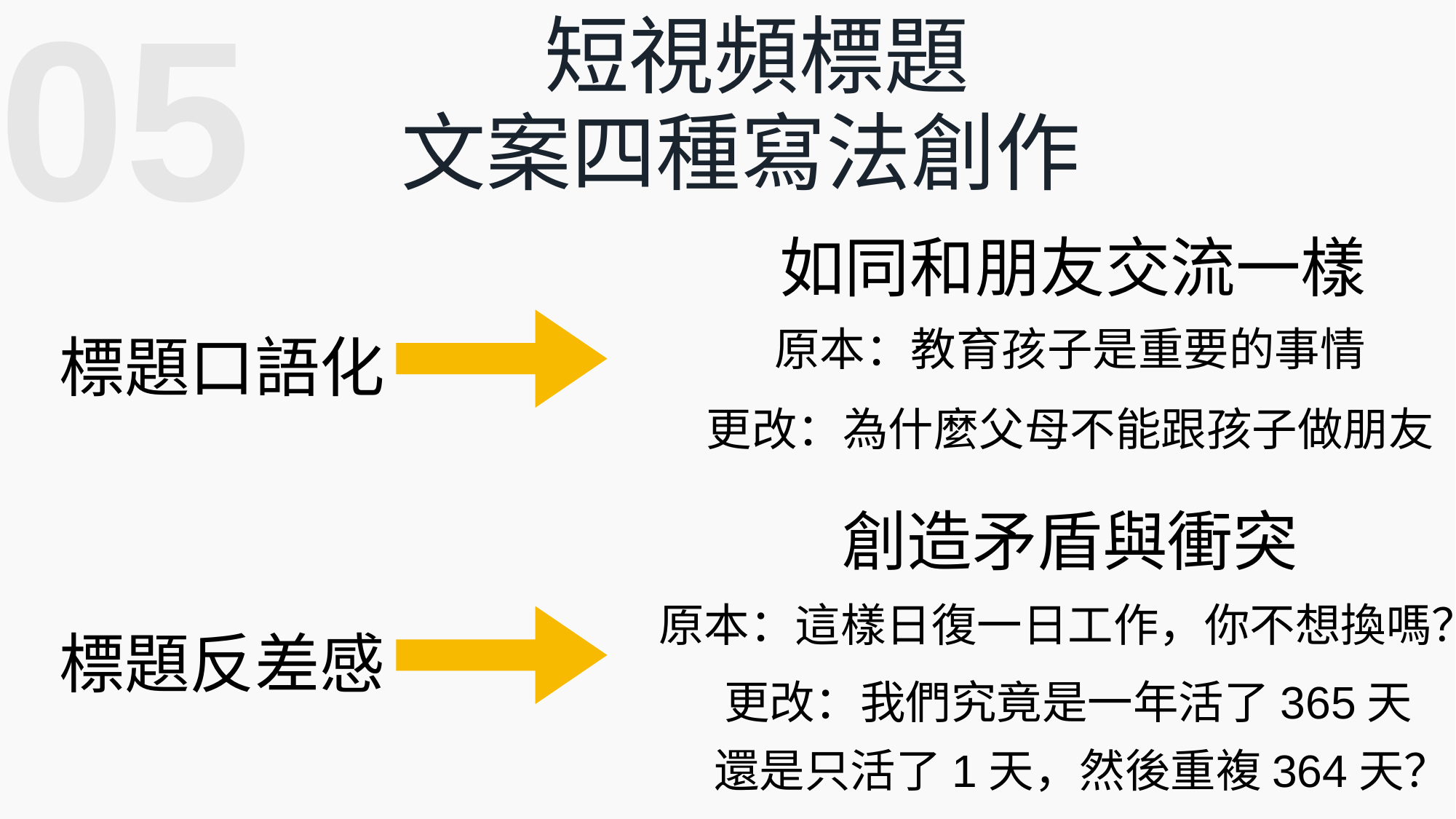

05
 短視頻標題
58
文案四種寫法創作
如同和朋友交流一樣

原本：教育孩子是重要的事情
標題口語化
更改：為什麼父母不能跟孩子做朋友
創造矛盾與衝突
原本：這樣日復一日工作，你不想換嗎？

標題反差感
更改：我們究竟是一年活了365天
還是只活了1天，然後重複364天？
、